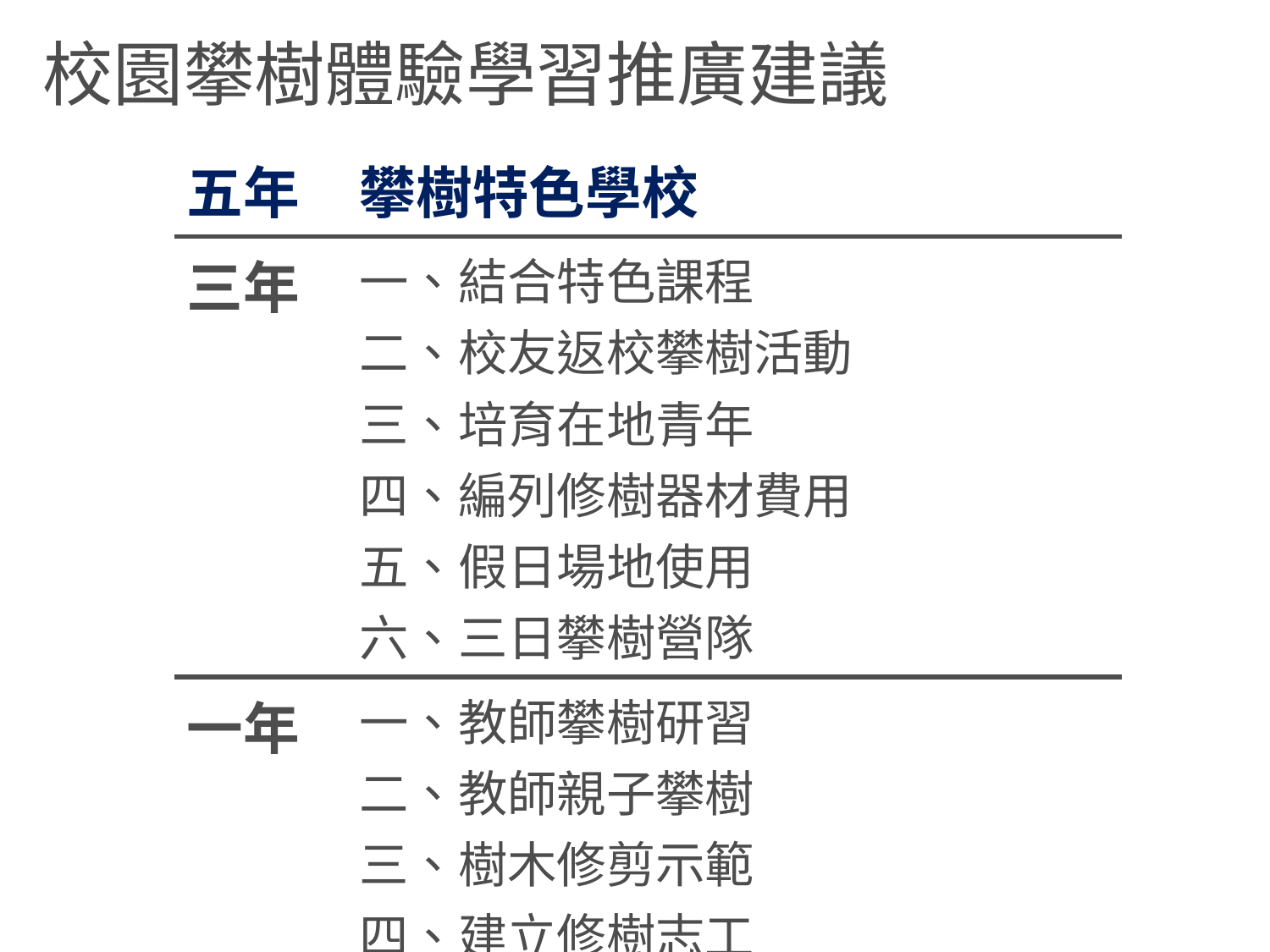

校園攀樹體驗學習推廣建議
| 五年 | 攀樹特色學校 |
| --- | --- |
| 三年 | 一、結合特色課程 二、校友返校攀樹活動 三、培育在地青年 四、編列修樹器材費用 五、假日場地使用 六、三日攀樹營隊 |
| 一年 | 一、教師攀樹研習 二、教師親子攀樹 三、樹木修剪示範 四、建立修樹志工 五、假日體驗 |